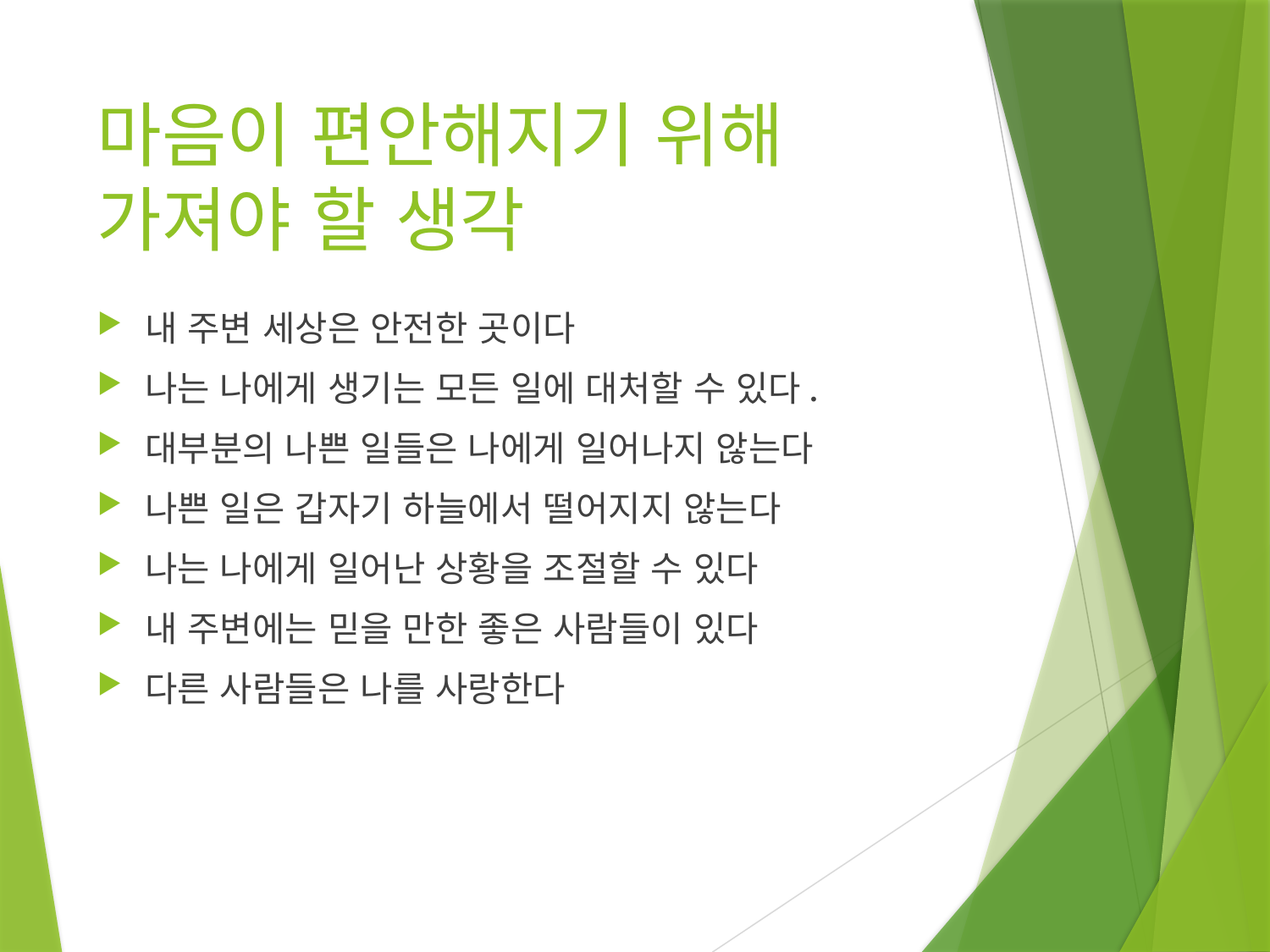

# 마음이 편안해지기 위해 가져야 할 생각
내 주변 세상은 안전한 곳이다
나는 나에게 생기는 모든 일에 대처할 수 있다.
대부분의 나쁜 일들은 나에게 일어나지 않는다
나쁜 일은 갑자기 하늘에서 떨어지지 않는다
나는 나에게 일어난 상황을 조절할 수 있다
내 주변에는 믿을 만한 좋은 사람들이 있다
다른 사람들은 나를 사랑한다